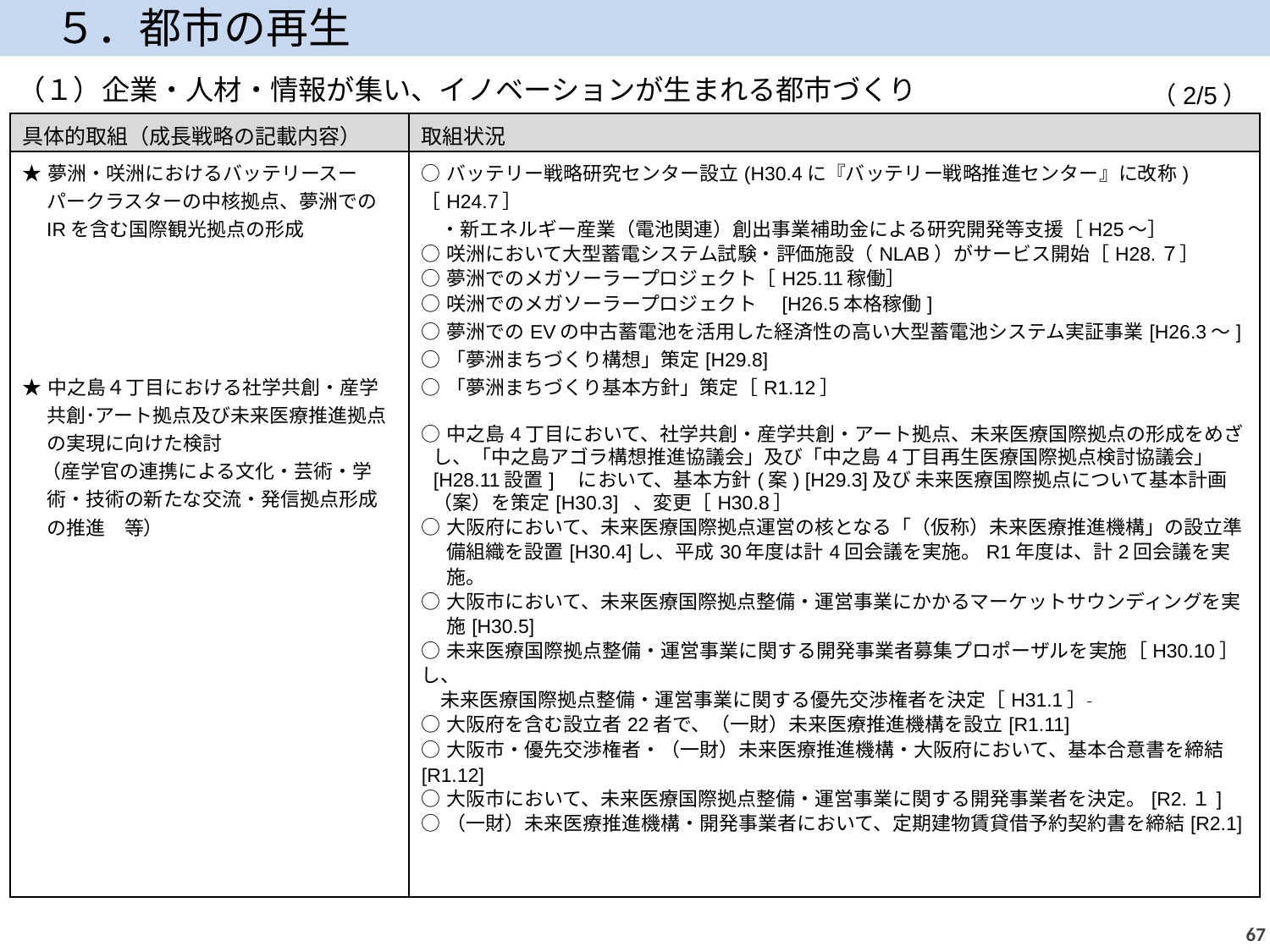

５．都市の再生
（１）企業・人材・情報が集い、イノベーションが生まれる都市づくり
（2/5）
| 具体的取組（成長戦略の記載内容） | 取組状況 |
| --- | --- |
| ★夢洲・咲洲におけるバッテリースーパークラスターの中核拠点、夢洲でのIRを含む国際観光拠点の形成 ★中之島４丁目における社学共創・産学共創･アート拠点及び未来医療推進拠点の実現に向けた検討 　（産学官の連携による文化・芸術・学術・技術の新たな交流・発信拠点形成の推進　等） | ○バッテリー戦略研究センター設立(H30.4に『バッテリー戦略推進センター』に改称)［H24.7］ 　・新エネルギー産業（電池関連）創出事業補助金による研究開発等支援［H25～］ ○咲洲において大型蓄電システム試験・評価施設（NLAB）がサービス開始［H28.７］ ○夢洲でのメガソーラープロジェクト［H25.11稼働］ ○咲洲でのメガソーラープロジェクト　[H26.5本格稼働] ○夢洲でのEVの中古蓄電池を活用した経済性の高い大型蓄電池システム実証事業[H26.3～] ○「夢洲まちづくり構想」策定[H29.8] ○「夢洲まちづくり基本方針」策定［R1.12］ ○中之島4丁目において、社学共創・産学共創・アート拠点、未来医療国際拠点の形成をめざし、「中之島アゴラ構想推進協議会」及び「中之島4丁目再生医療国際拠点検討協議会」 [H28.11設置]　において、基本方針(案) [H29.3]及び 未来医療国際拠点について基本計画（案）を策定[H30.3] 、変更［H30.8］ ○大阪府において、未来医療国際拠点運営の核となる「（仮称）未来医療推進機構」の設立準備組織を設置[H30.4]し、平成30年度は計4回会議を実施。R1年度は、計2回会議を実施。 ○大阪市において、未来医療国際拠点整備・運営事業にかかるマーケットサウンディングを実施[H30.5]　 ○未来医療国際拠点整備・運営事業に関する開発事業者募集プロポーザルを実施［H30.10］し、 　未来医療国際拠点整備・運営事業に関する優先交渉権者を決定［H31.1］ ○大阪府を含む設立者22者で、（一財）未来医療推進機構を設立[R1.11] ○大阪市・優先交渉権者・（一財）未来医療推進機構・大阪府において、基本合意書を締結[R1.12] ○大阪市において、未来医療国際拠点整備・運営事業に関する開発事業者を決定。[R2.１] ○（一財）未来医療推進機構・開発事業者において、定期建物賃貸借予約契約書を締結[R2.1] |
67